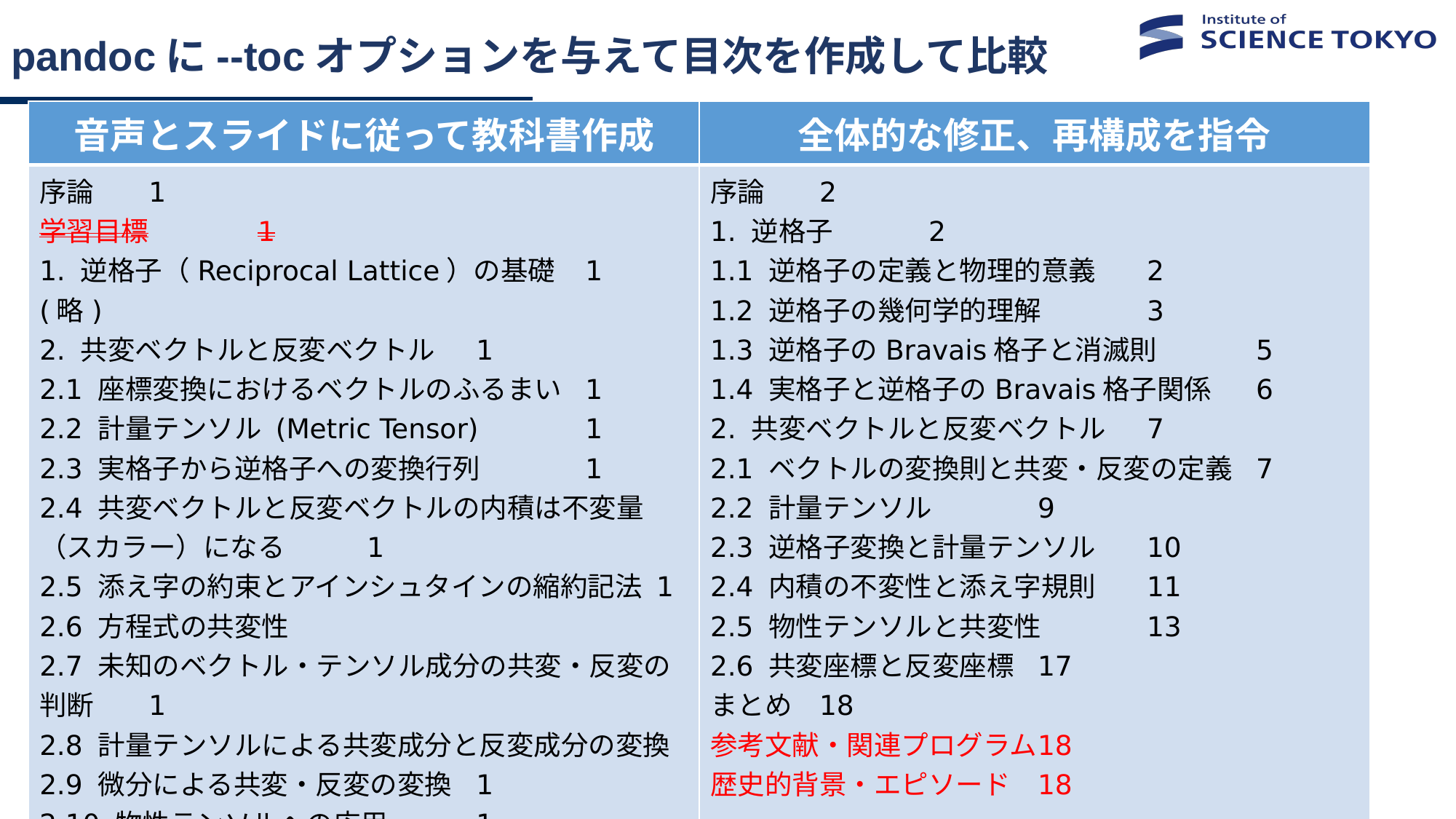

# pandocに--tocオプションを与えて目次を作成して比較
| 音声とスライドに従って教科書作成 | 全体的な修正、再構成を指令 |
| --- | --- |
| 序論 1 学習目標 1 1. 逆格子（Reciprocal Lattice）の基礎 1 (略) 2. 共変ベクトルと反変ベクトル 1 2.1 座標変換におけるベクトルのふるまい 1 2.2 計量テンソル (Metric Tensor) 1 2.3 実格子から逆格子への変換行列 1 2.4 共変ベクトルと反変ベクトルの内積は不変量（スカラー）になる 1 2.5 添え字の約束とアインシュタインの縮約記法 1 2.6 方程式の共変性 2.7 未知のベクトル・テンソル成分の共変・反変の判断 1 2.8 計量テンソルによる共変成分と反変成分の変換 2.9 微分による共変・反変の変換 1 2.10 物性テンソルへの応用 1 2.11 実践的な課題とデカルト座標系 1 2.12 共変・反変成分の一般的な規則のまとめ 1 2.13 共変座標と反変座標の幾何学的解釈 1 | 序論 2 1. 逆格子 2 1.1 逆格子の定義と物理的意義 2 1.2 逆格子の幾何学的理解 3 1.3 逆格子のBravais格子と消滅則 5 1.4 実格子と逆格子のBravais格子関係 6 2. 共変ベクトルと反変ベクトル 7 2.1 ベクトルの変換則と共変・反変の定義 7 2.2 計量テンソル 9 2.3 逆格子変換と計量テンソル 10 2.4 内積の不変性と添え字規則 11 2.5 物性テンソルと共変性 13 2.6 共変座標と反変座標 17 まとめ 18 参考文献・関連プログラム 18 歴史的背景・エピソード 18 |